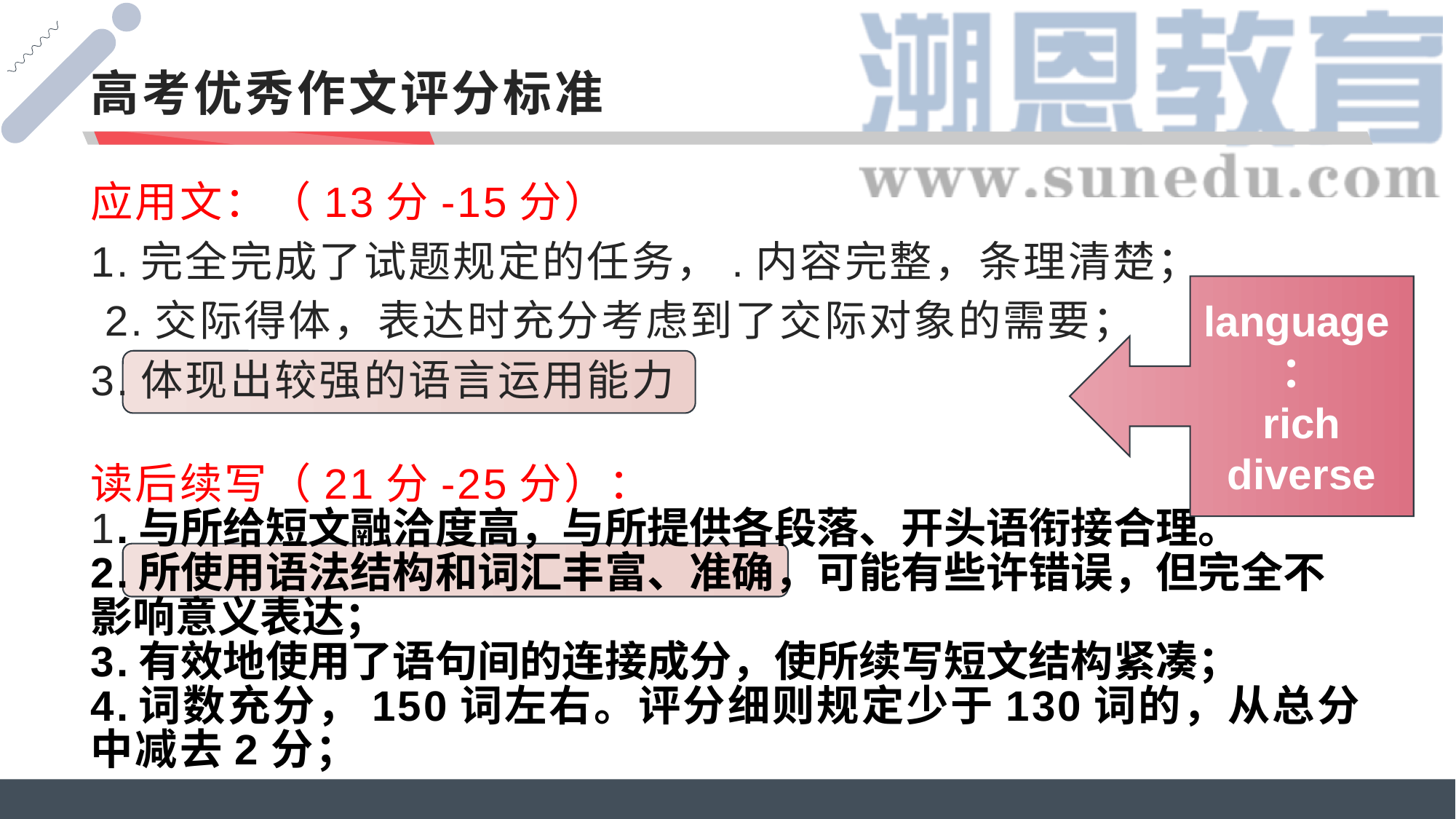

# 高考优秀作文评分标准
应用文：（13分-15分）
1.完全完成了试题规定的任务，.内容完整，条理清楚；
 2.交际得体，表达时充分考虑到了交际对象的需要；
3.体现出较强的语言运用能力

读后续写（21分-25分）：
1.与所给短文融洽度高，与所提供各段落、开头语衔接合理。
2.所使用语法结构和词汇丰富、准确，可能有些许错误，但完全不影响意义表达；
3.有效地使用了语句间的连接成分，使所续写短文结构紧凑；
4.词数充分，150词左右。评分细则规定少于130词的，从总分中减去2分；
language：
rich
diverse